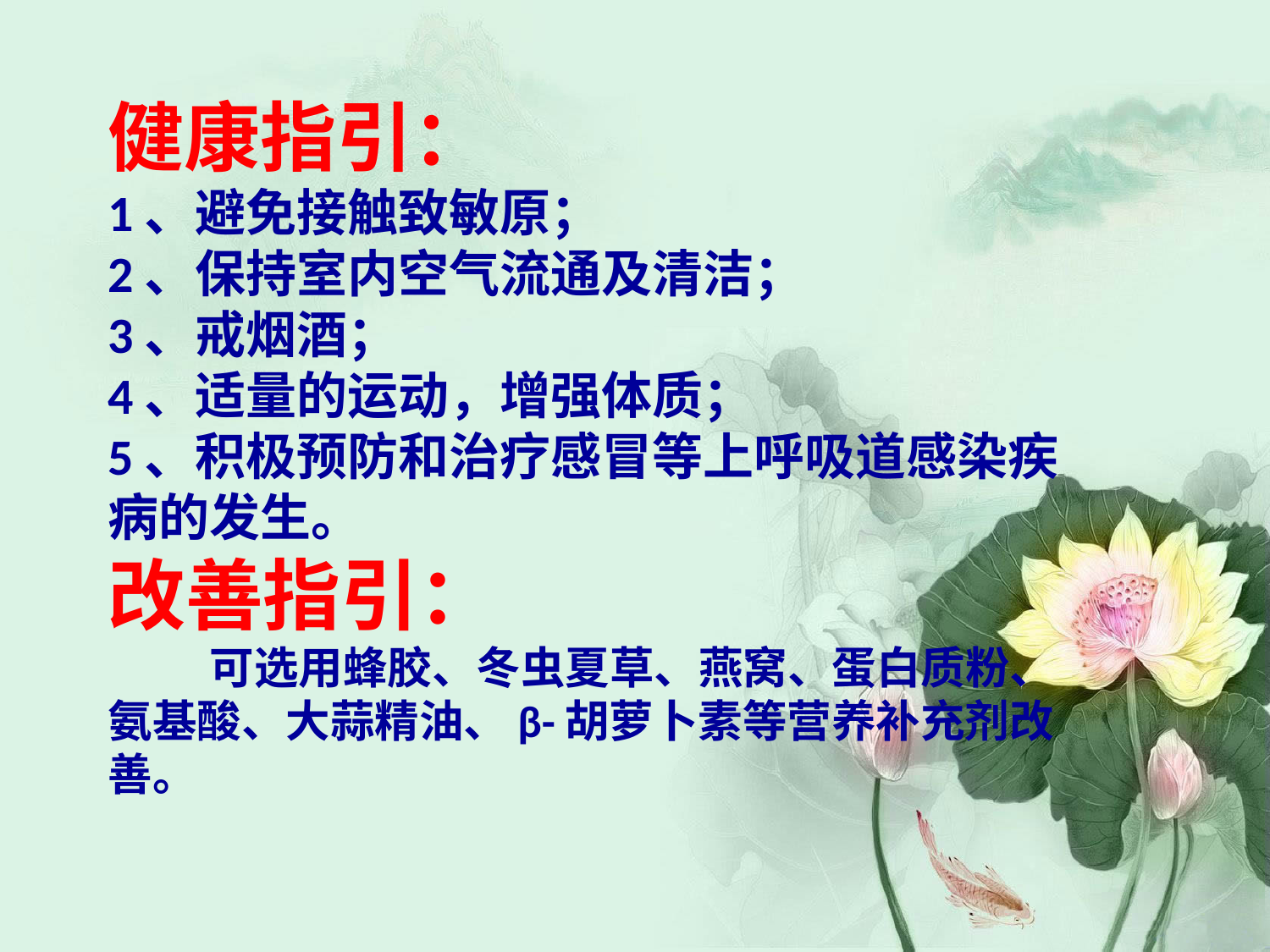

# 健康指引： 1、避免接触致敏原； 2、保持室内空气流通及清洁； 3、戒烟酒； 4、适量的运动，增强体质； 5、积极预防和治疗感冒等上呼吸道感染疾病的发生。 改善指引： 可选用蜂胶、冬虫夏草、燕窝、蛋白质粉、氨基酸、大蒜精油、β-胡萝卜素等营养补充剂改善。